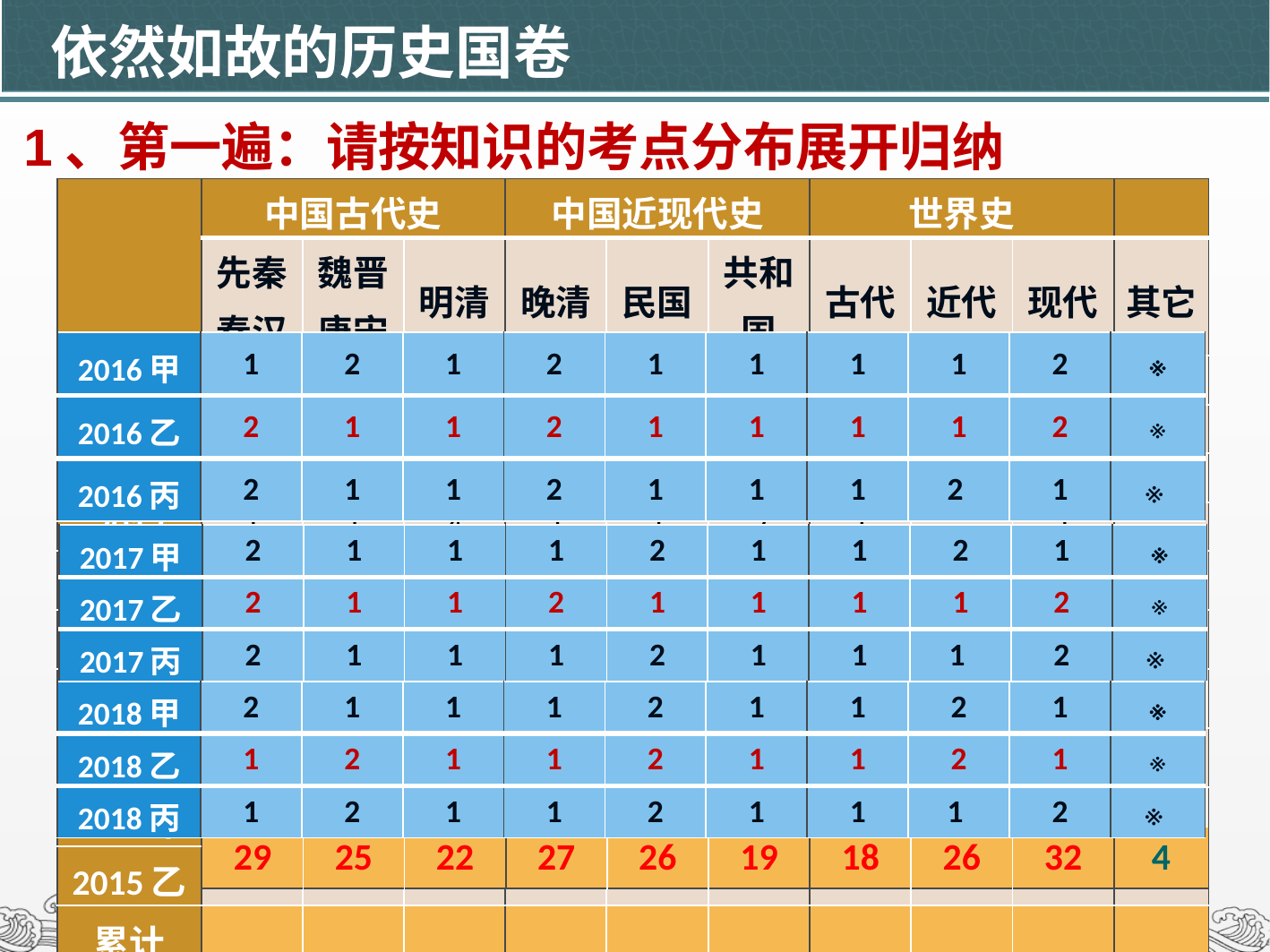

依然如故的历史国卷
1、第一遍：请按知识的考点分布展开归纳
|  | 中国古代史 |  |  | 中国近现代史 |  |  | 世界史 |  |  |  |
| --- | --- | --- | --- | --- | --- | --- | --- | --- | --- | --- |
|  | 先秦秦汉 | 魏晋唐宋 | 明清 | 晚清 | 民国 | 共和国 | 古代 | 近代 | 现代 | 其它 |
| 2009 | 2 | 2 | 1 |  | 1 |  | 1 | 2 | 2 | 1 |
| 2010 | 2 | 1 | 1 | 2 | 1 | 1 | 1 | 1 | 1 | 1 |
| 2011 | 1 | 1 | 1 | 2 | 1 | 2 | 1 | 1 | 1 | 1 |
| 2012 | 1 | 1 | 4 | 1 | 1 | 2 | 1 |  | 1 |  |
| 2013甲 | 1 | 1 | 2 | 2 | 1 | 1 | 1 | 2 | 1 |  |
| 2013乙 | 1 | 1 |  | 1 | 1 |  | 1 | 2 | 4 | 1 |
| 2014甲 | 1 | 2 | 1 | 1 | 2 | 1 | 1 | 1 | 2 |  |
| 2014乙 | 1 | 2 | 1 | 2 | 1 | 1 | 1 | 1 | 2 |  |
| 2015甲 | 2 | 1 | 1 | 2 | 1 | 1 |  | 2 | 2 |  |
| 2015乙 | 2 | 1 | 1 | 1 | 2 | 1 | 1 | 1 | 2 |  |
| 累计 |  |  |  |  |  |  |  |  |  |  |
| 2016甲 | 1 | 2 | 1 | 2 | 1 | 1 | 1 | 1 | 2 | ※ |
| --- | --- | --- | --- | --- | --- | --- | --- | --- | --- | --- |
| 2016乙 | 2 | 1 | 1 | 2 | 1 | 1 | 1 | 1 | 2 | ※ |
| 2016丙 | 2 | 1 | 1 | 2 | 1 | 1 | 1 | 2 | 1 | ※ |
| 2017甲 | 2 | 1 | 1 | 1 | 2 | 1 | 1 | 2 | 1 | ※ |
| --- | --- | --- | --- | --- | --- | --- | --- | --- | --- | --- |
| 2017乙 | 2 | 1 | 1 | 2 | 1 | 1 | 1 | 1 | 2 | ※ |
| 2017丙 | 2 | 1 | 1 | 1 | 2 | 1 | 1 | 1 | 2 | ※ |
| 2018甲 | 2 | 1 | 1 | 1 | 2 | 1 | 1 | 2 | 1 | ※ |
| --- | --- | --- | --- | --- | --- | --- | --- | --- | --- | --- |
| 2018乙 | 1 | 2 | 1 | 1 | 2 | 1 | 1 | 2 | 1 | ※ |
| 2018丙 | 1 | 2 | 1 | 1 | 2 | 1 | 1 | 1 | 2 | ※ |
| 14 | 13 | 13 | 14 | 12 | 10 | 9 | 13 | 18 | 4 |
| --- | --- | --- | --- | --- | --- | --- | --- | --- | --- |
| 29 | 25 | 22 | 27 | 26 | 19 | 18 | 26 | 32 | 4 |
| --- | --- | --- | --- | --- | --- | --- | --- | --- | --- |